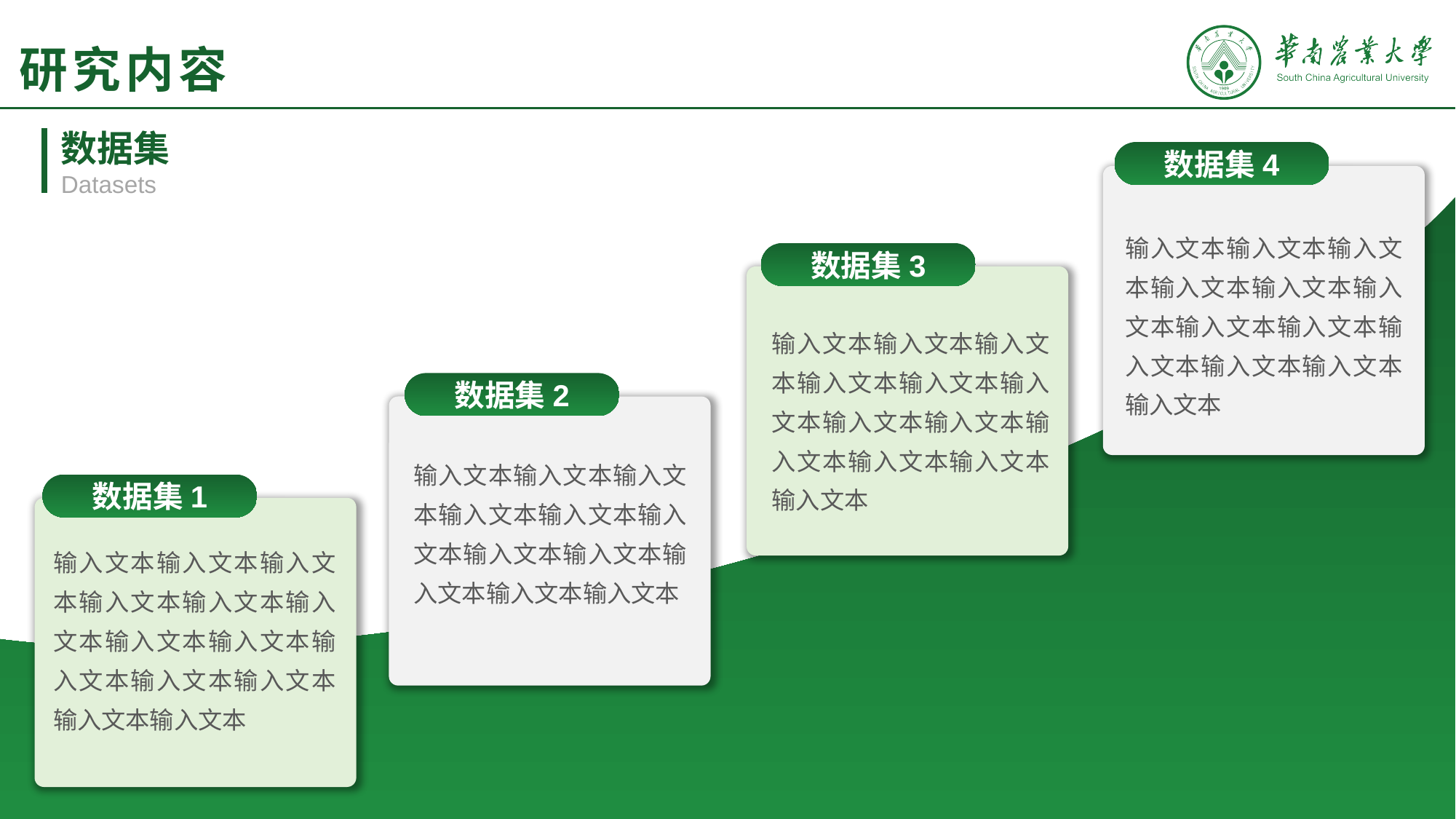

# 研究内容

四个数据集图片的数量

### Chart

| Category | 系列 1 |
|---|---|
| CFD | 118.0 |
| CrackLS315 | 315.0 |
| Crack200 | 1124.0 |
| Crack500 | 2244.0 |
数据集
Datasets
数据集4

输入文本输入文本输入文本输入文本输入文本输入文本输入文本输入文本输入文本输入文本输入文本输入文本

数据集3

输入文本输入文本输入文本输入文本输入文本输入文本输入文本输入文本输入文本输入文本输入文本输入文本
数据集2

输入文本输入文本输入文本输入文本输入文本输入文本输入文本输入文本输入文本输入文本输入文本
数据集1

输入文本输入文本输入文本输入文本输入文本输入文本输入文本输入文本输入文本输入文本输入文本输入文本输入文本